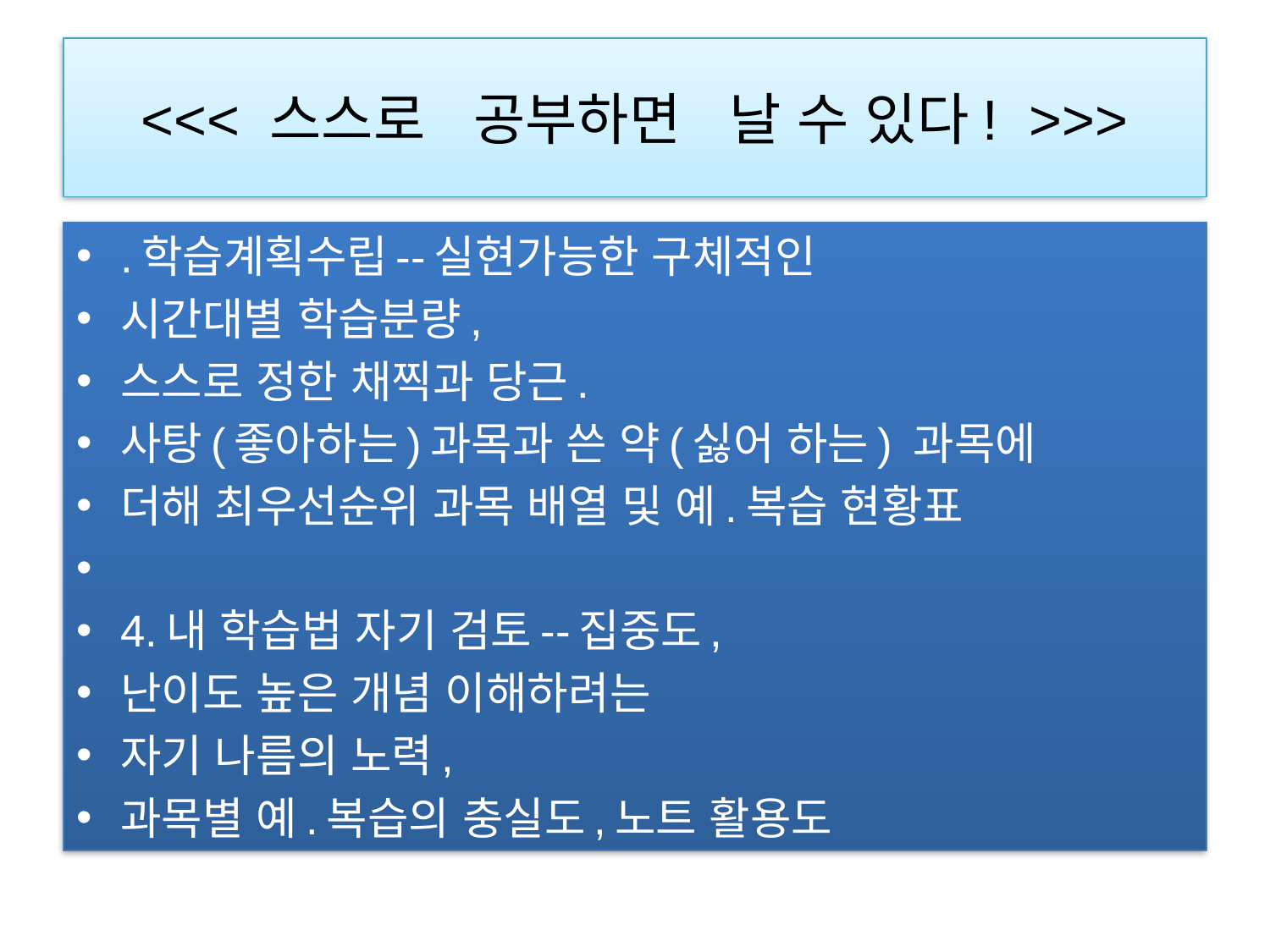

# <<< 스스로   공부하면   날 수 있다!  >>>
.학습계획수립--실현가능한 구체적인
시간대별 학습분량,
스스로 정한 채찍과 당근.
사탕(좋아하는)과목과 쓴 약(싫어 하는) 과목에
더해 최우선순위 과목 배열 및 예.복습 현황표

4.내 학습법 자기 검토--집중도,
난이도 높은 개념 이해하려는
자기 나름의 노력,
과목별 예.복습의 충실도,노트 활용도